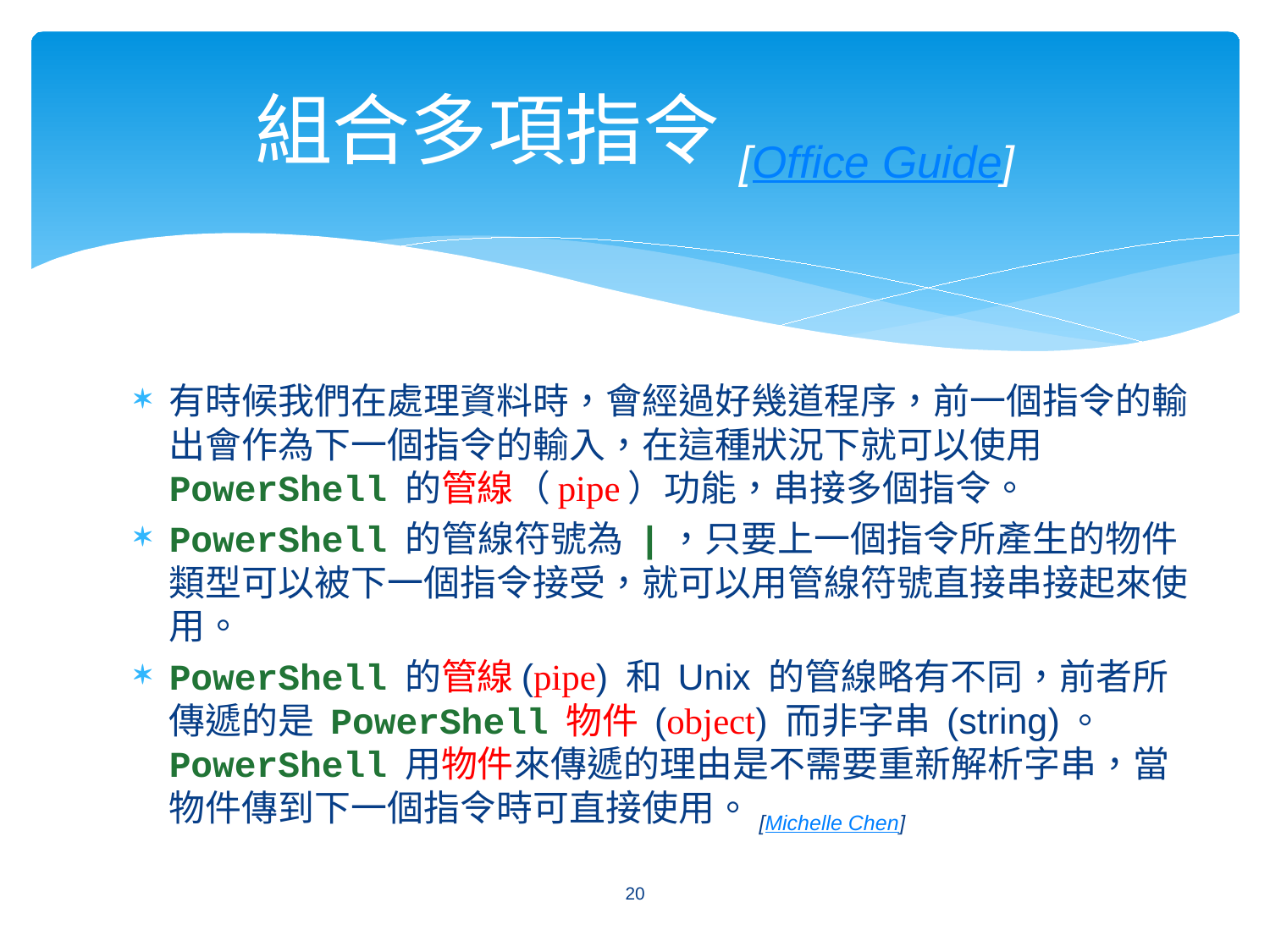

# 組合多項指令[Office Guide]
有時候我們在處理資料時，會經過好幾道程序，前一個指令的輸出會作為下一個指令的輸入，在這種狀況下就可以使用 PowerShell 的管線（pipe）功能，串接多個指令。
PowerShell 的管線符號為 |，只要上一個指令所產生的物件類型可以被下一個指令接受，就可以用管線符號直接串接起來使用。
PowerShell 的管線(pipe) 和 Unix 的管線略有不同，前者所傳遞的是 PowerShell 物件 (object) 而非字串 (string)。 PowerShell 用物件來傳遞的理由是不需要重新解析字串，當物件傳到下一個指令時可直接使用。[Michelle Chen]
20